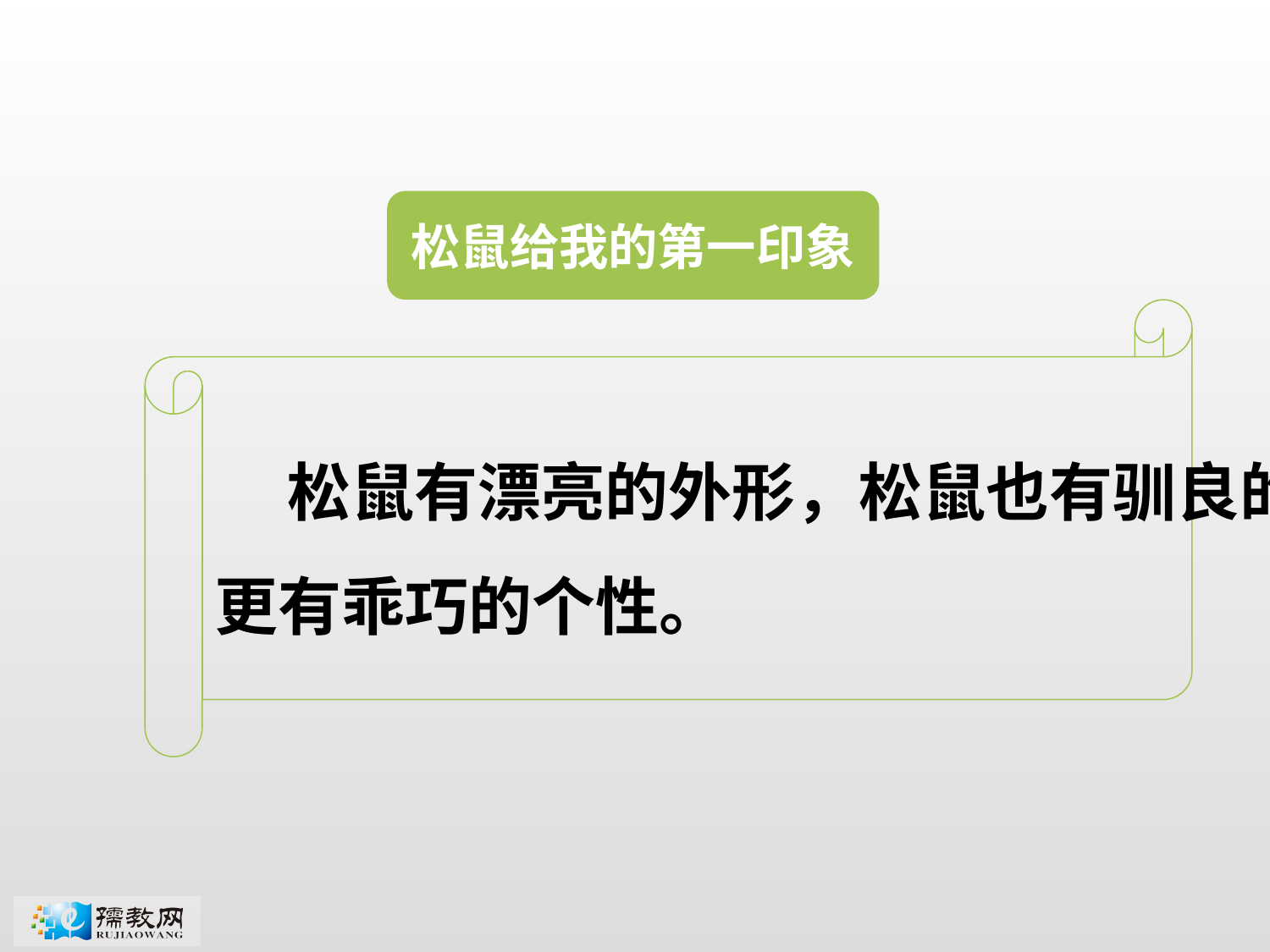

松鼠给我的第一印象
    松鼠有漂亮的外形，松鼠也有驯良的习性，
更有乖巧的个性。